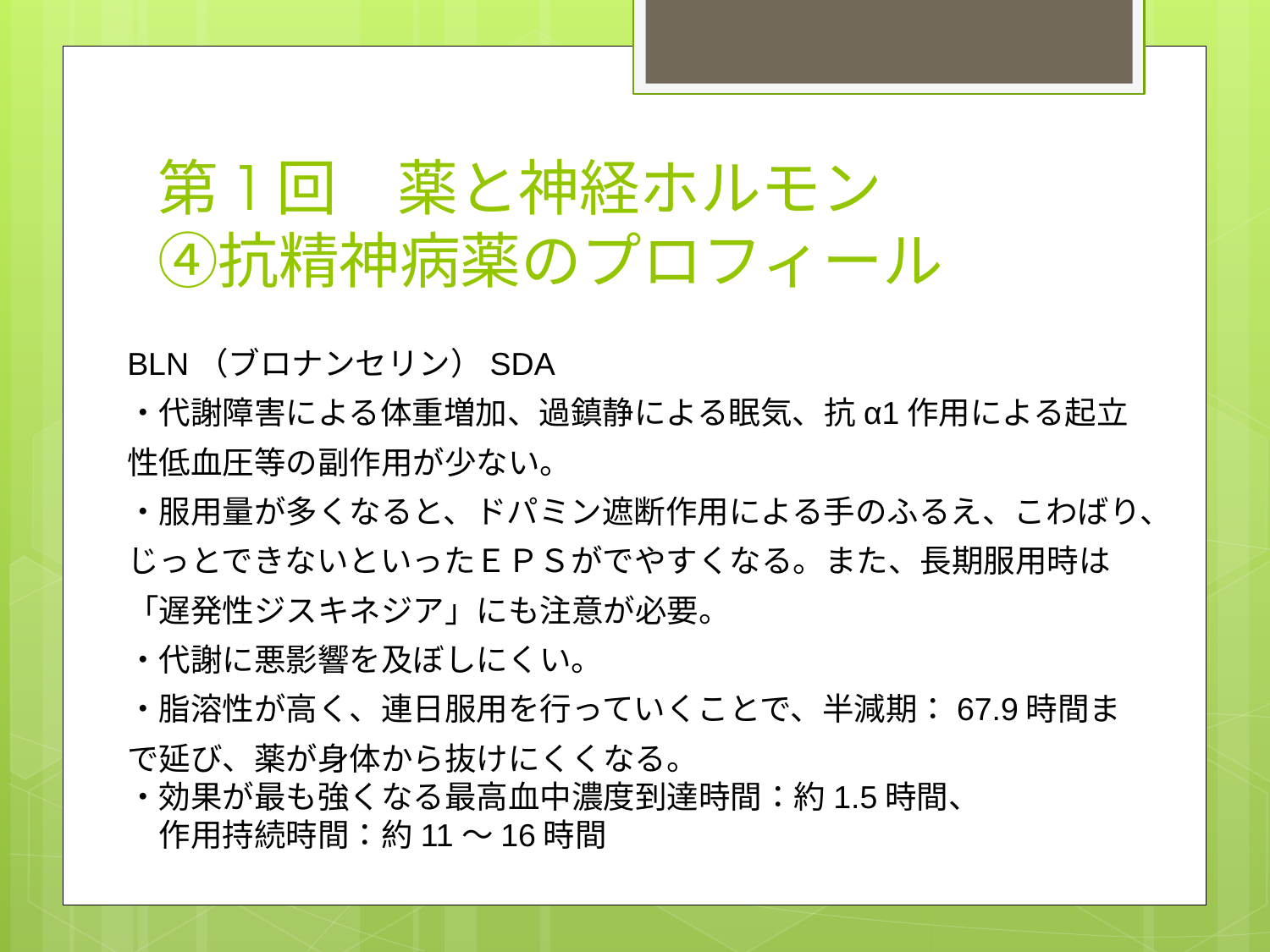

# 第1回　薬と神経ホルモン ④抗精神病薬のプロフィール
BLN（ブロナンセリン）SDA
・代謝障害による体重増加、過鎮静による眠気、抗α1作用による起立性低血圧等の副作用が少ない。
・服用量が多くなると、ドパミン遮断作用による手のふるえ、こわばり、じっとできないといったＥＰＳがでやすくなる。また、長期服用時は「遅発性ジスキネジア」にも注意が必要。
・代謝に悪影響を及ぼしにくい。
・脂溶性が高く、連日服用を行っていくことで、半減期：67.9時間まで延び、薬が身体から抜けにくくなる。
・効果が最も強くなる最高血中濃度到達時間：約1.5時間、
　作用持続時間：約11～16時間